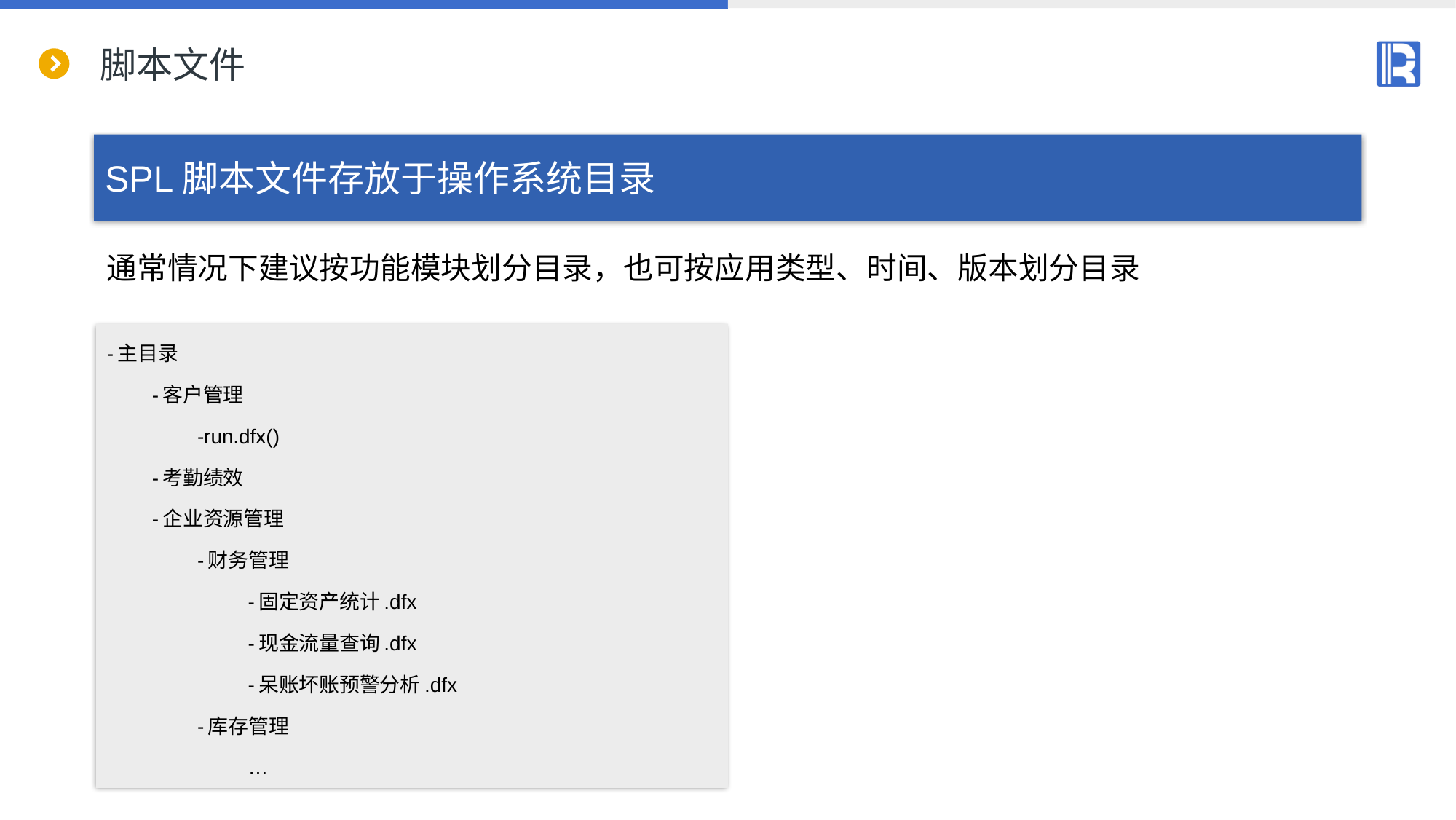

# 脚本文件
SPL脚本文件存放于操作系统目录
通常情况下建议按功能模块划分目录，也可按应用类型、时间、版本划分目录
-主目录
        -客户管理
                -run.dfx()
        -考勤绩效
        -企业资源管理
                -财务管理
                         -固定资产统计.dfx
                         -现金流量查询.dfx
                         -呆账坏账预警分析.dfx
                -库存管理
                         …